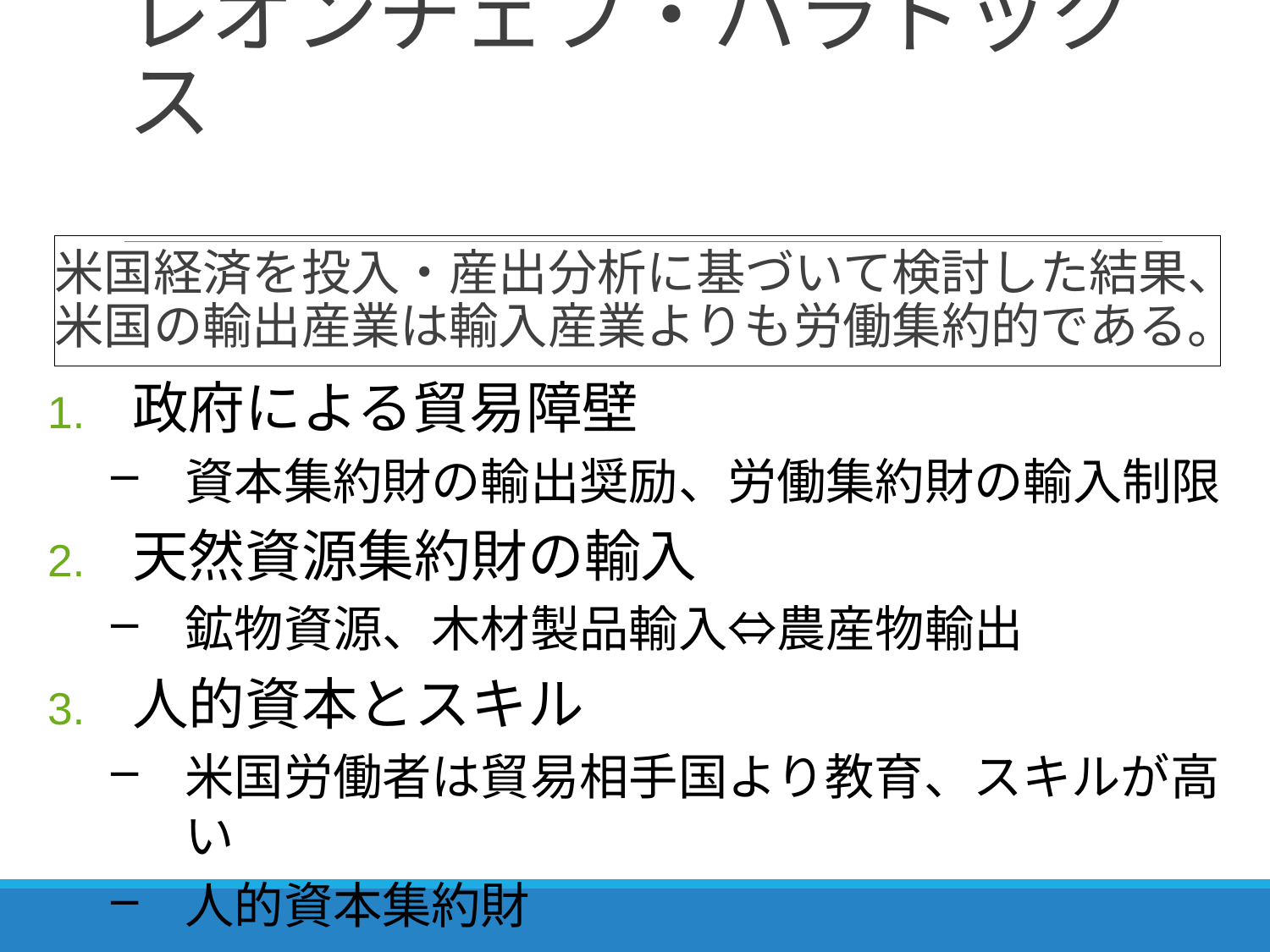

# レオンチェフ・パラドックス
米国経済を投入・産出分析に基づいて検討した結果、米国の輸出産業は輸入産業よりも労働集約的である。
政府による貿易障壁
資本集約財の輸出奨励、労働集約財の輸入制限
天然資源集約財の輸入
鉱物資源、木材製品輸入⇔農産物輸出
人的資本とスキル
米国労働者は貿易相手国より教育、スキルが高い
人的資本集約財